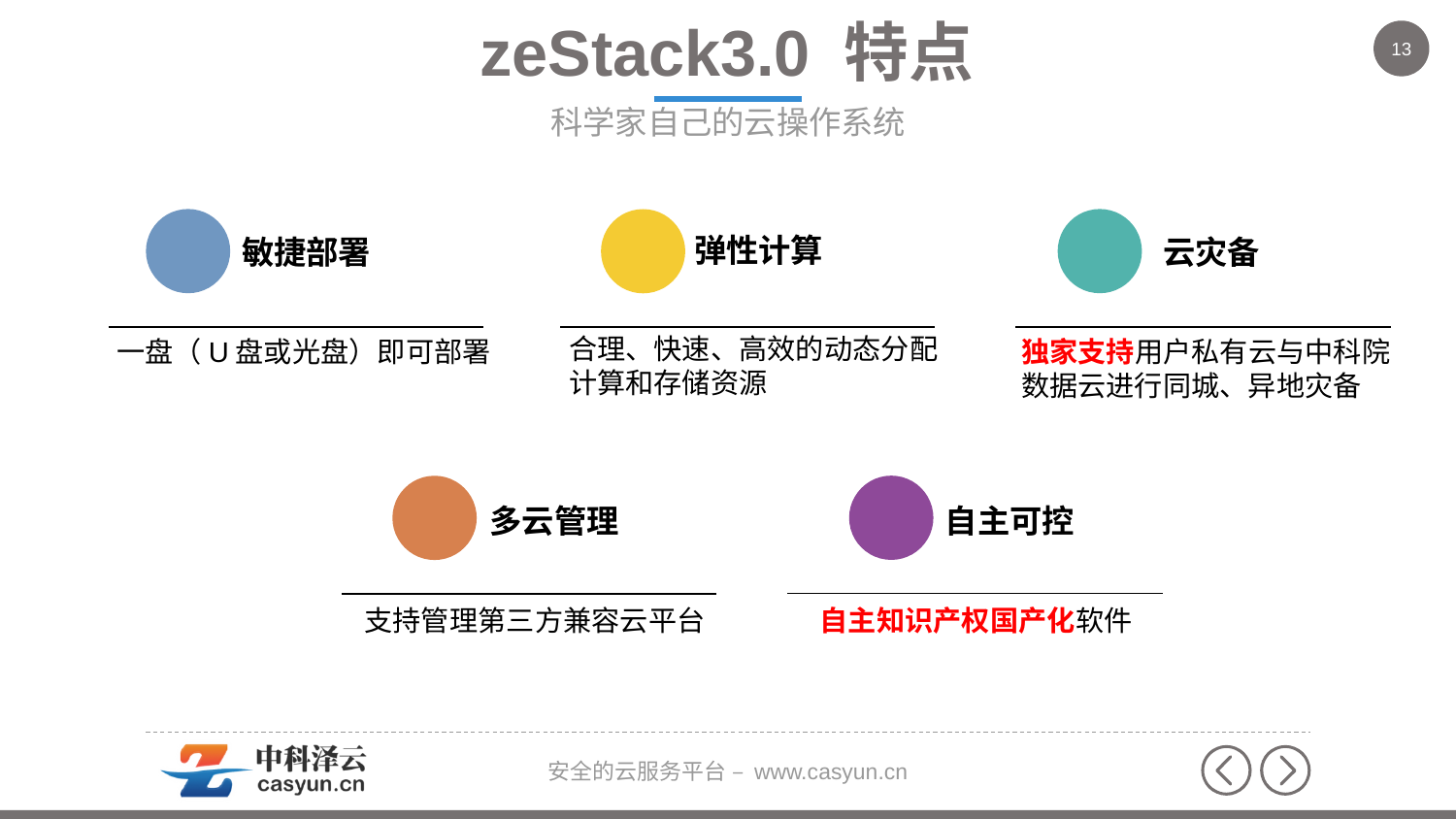

zeStack3.0 特点
科学家自己的云操作系统

敏捷部署

一盘（U盘或光盘）即可部署

云灾备

独家支持用户私有云与中科院数据云进行同城、异地灾备

弹性计算

合理、快速、高效的动态分配计算和存储资源

自主可控

自主知识产权国产化软件

多云管理

支持管理第三方兼容云平台